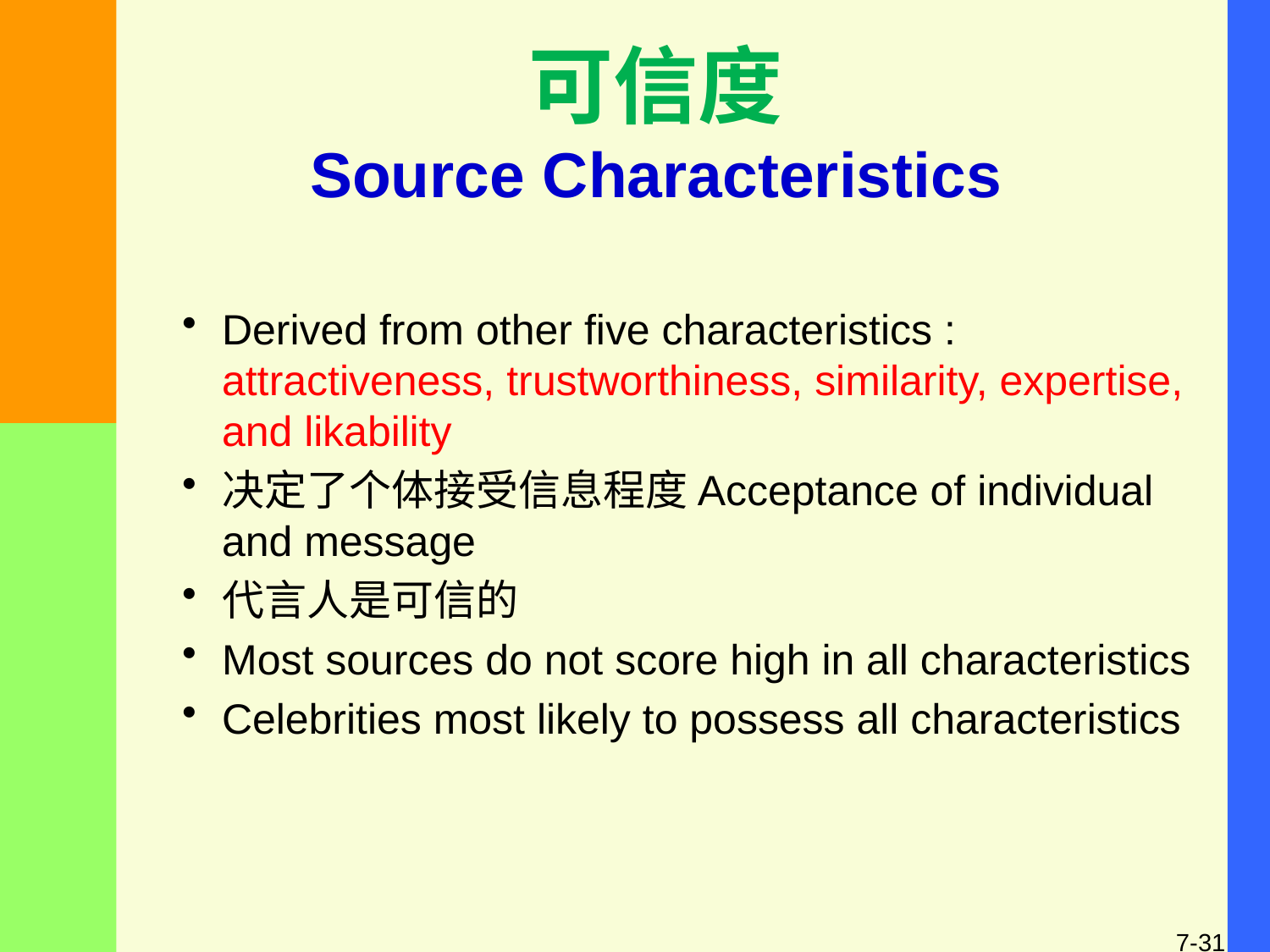

# 可信度 Source Characteristics

Derived from other five characteristics : attractiveness, trustworthiness, similarity, expertise, and likability
决定了个体接受信息程度Acceptance of individual and message
代言人是可信的
Most sources do not score high in all characteristics
Celebrities most likely to possess all characteristics

7-31